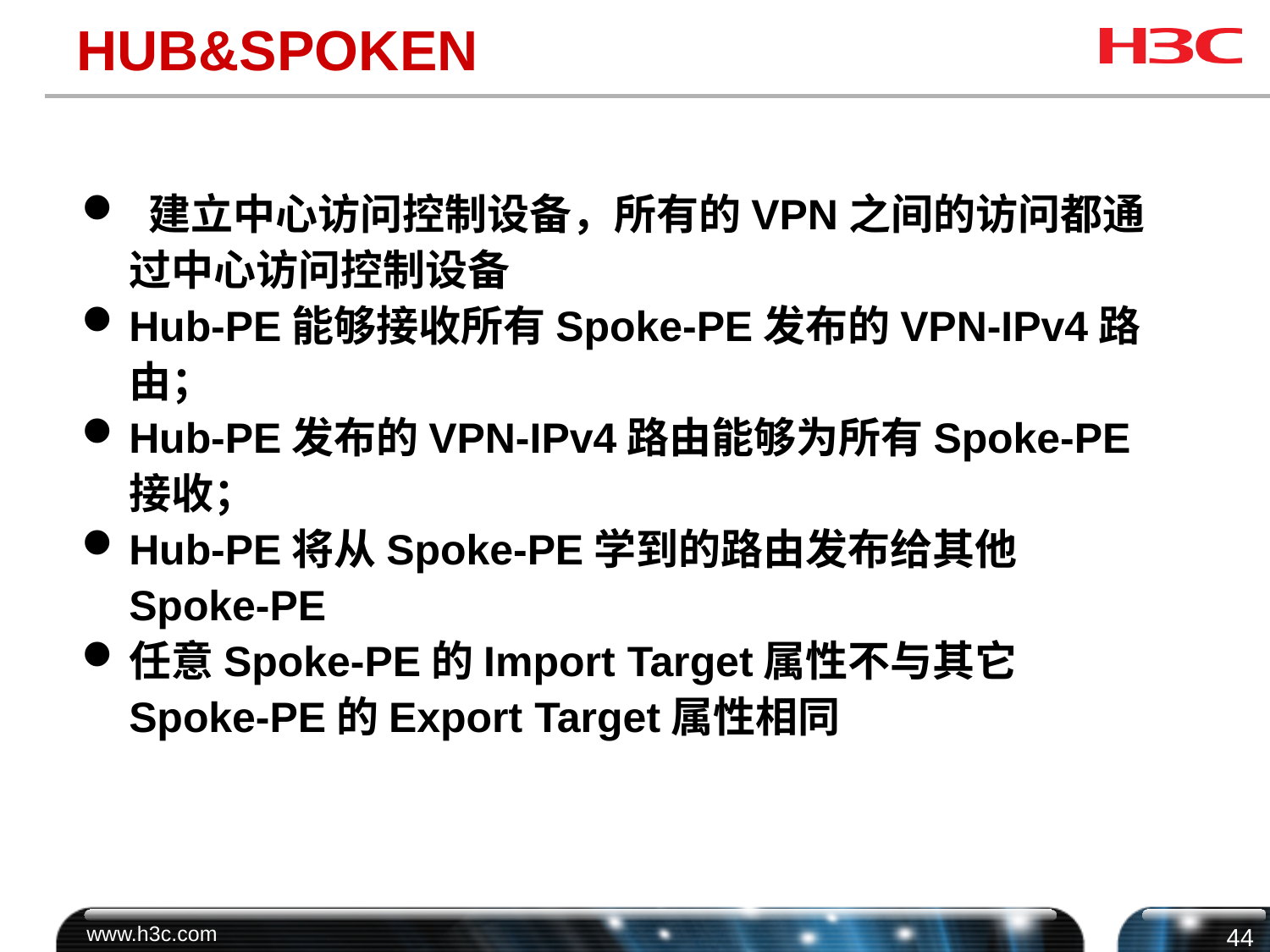

# HUB&SPOKEN
 建立中心访问控制设备，所有的VPN之间的访问都通过中心访问控制设备
Hub-PE能够接收所有Spoke-PE发布的VPN-IPv4路由；
Hub-PE发布的VPN-IPv4路由能够为所有Spoke-PE接收；
Hub-PE将从Spoke-PE学到的路由发布给其他Spoke-PE
任意Spoke-PE的Import Target属性不与其它Spoke-PE的Export Target属性相同